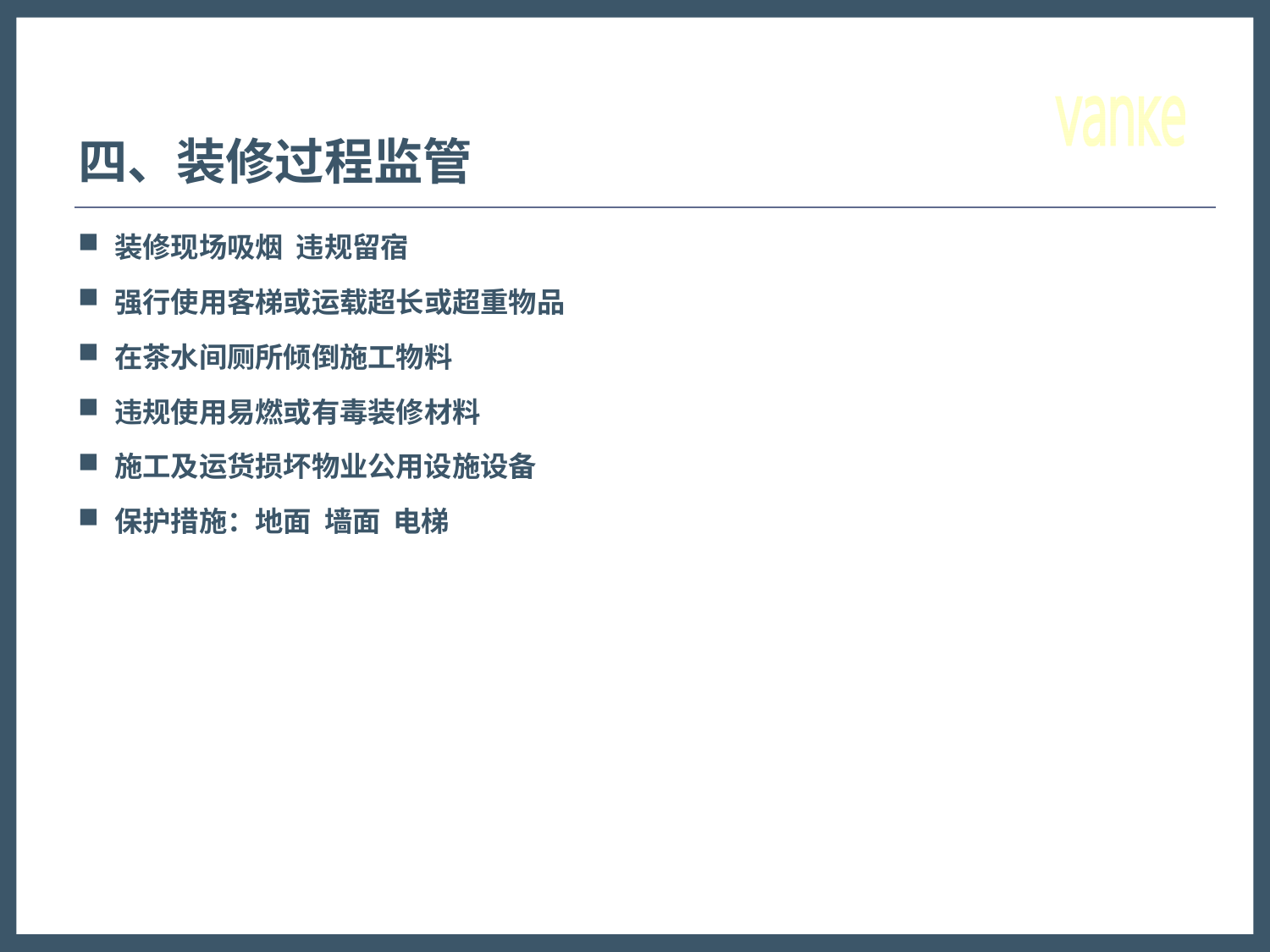

# 四、装修过程监管
装修现场吸烟  违规留宿
强行使用客梯或运载超长或超重物品
在茶水间厕所倾倒施工物料
违规使用易燃或有毒装修材料
施工及运货损坏物业公用设施设备
保护措施：地面  墙面  电梯